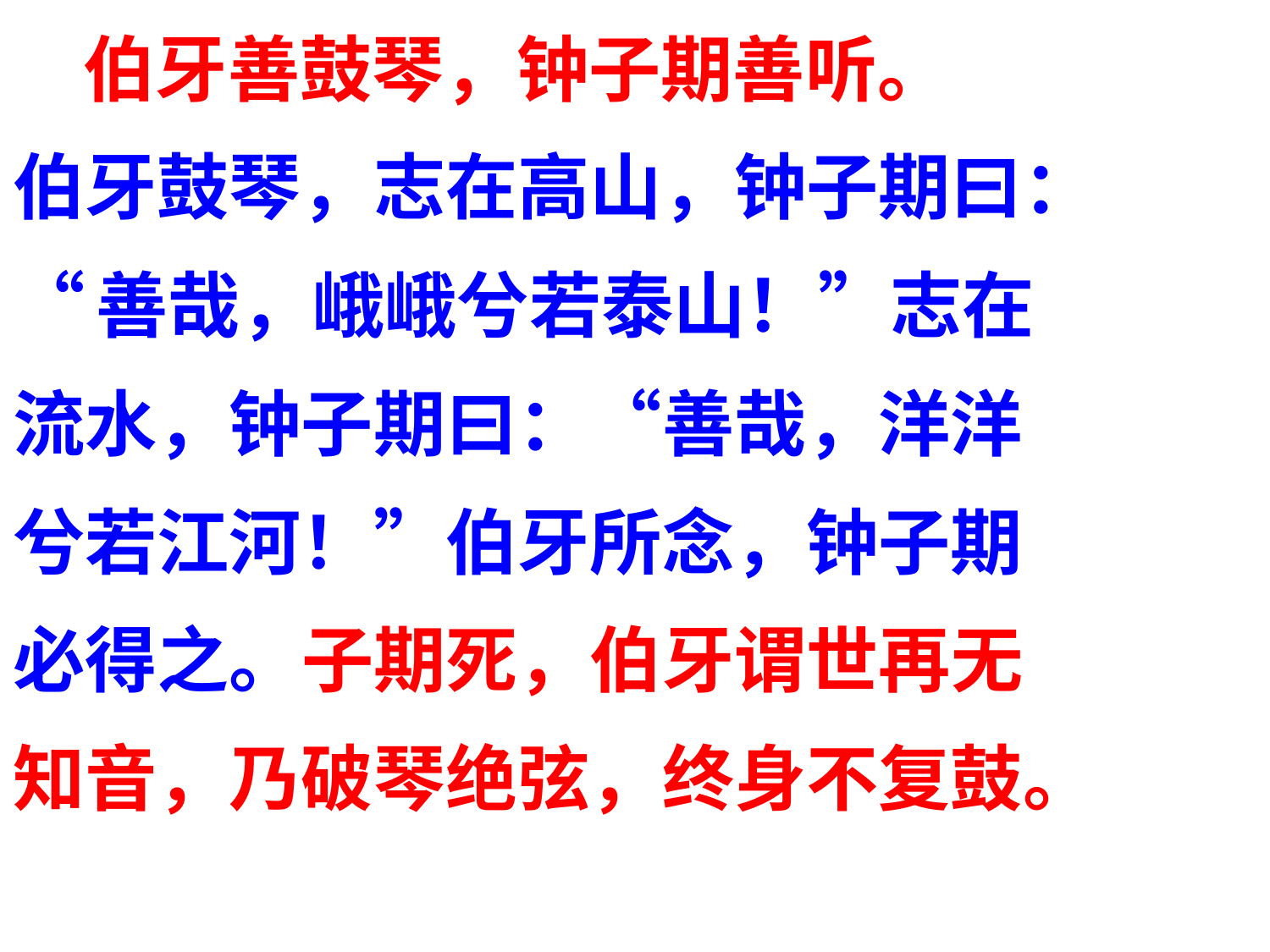

伯牙善鼓琴，钟子期善听。
伯牙鼓琴，志在高山，钟子期曰：
“善哉，峨峨兮若泰山！”志在
流水，钟子期曰：“善哉，洋洋
兮若江河！”伯牙所念，钟子期
必得之。子期死，伯牙谓世再无
知音，乃破琴绝弦，终身不复鼓。